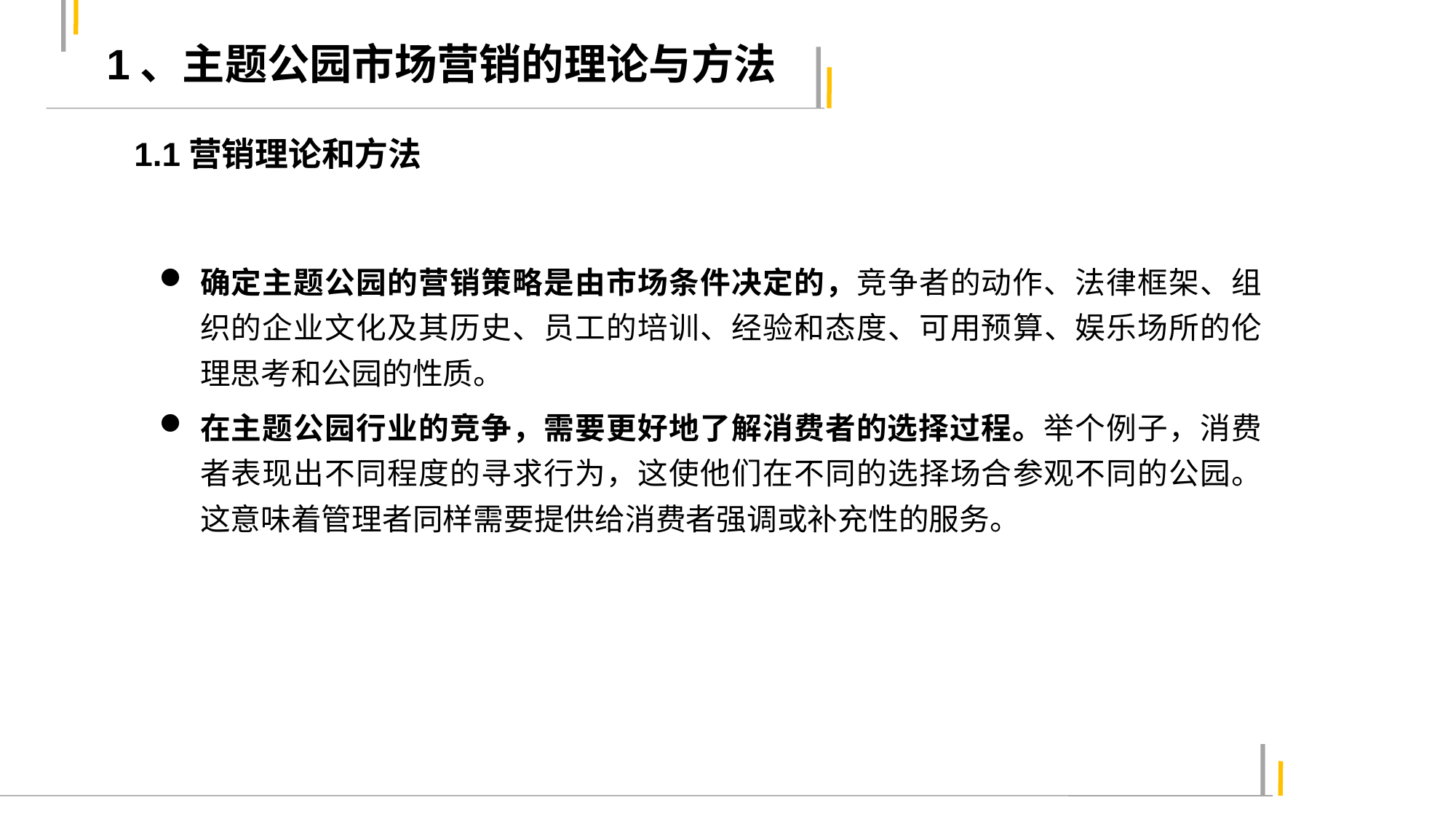

1、主题公园市场营销的理论与方法

1.1营销理论和方法
确定主题公园的营销策略是由市场条件决定的，竞争者的动作、法律框架、组织的企业文化及其历史、员工的培训、经验和态度、可用预算、娱乐场所的伦理思考和公园的性质。
在主题公园行业的竞争，需要更好地了解消费者的选择过程。举个例子，消费者表现出不同程度的寻求行为，这使他们在不同的选择场合参观不同的公园。这意味着管理者同样需要提供给消费者强调或补充性的服务。